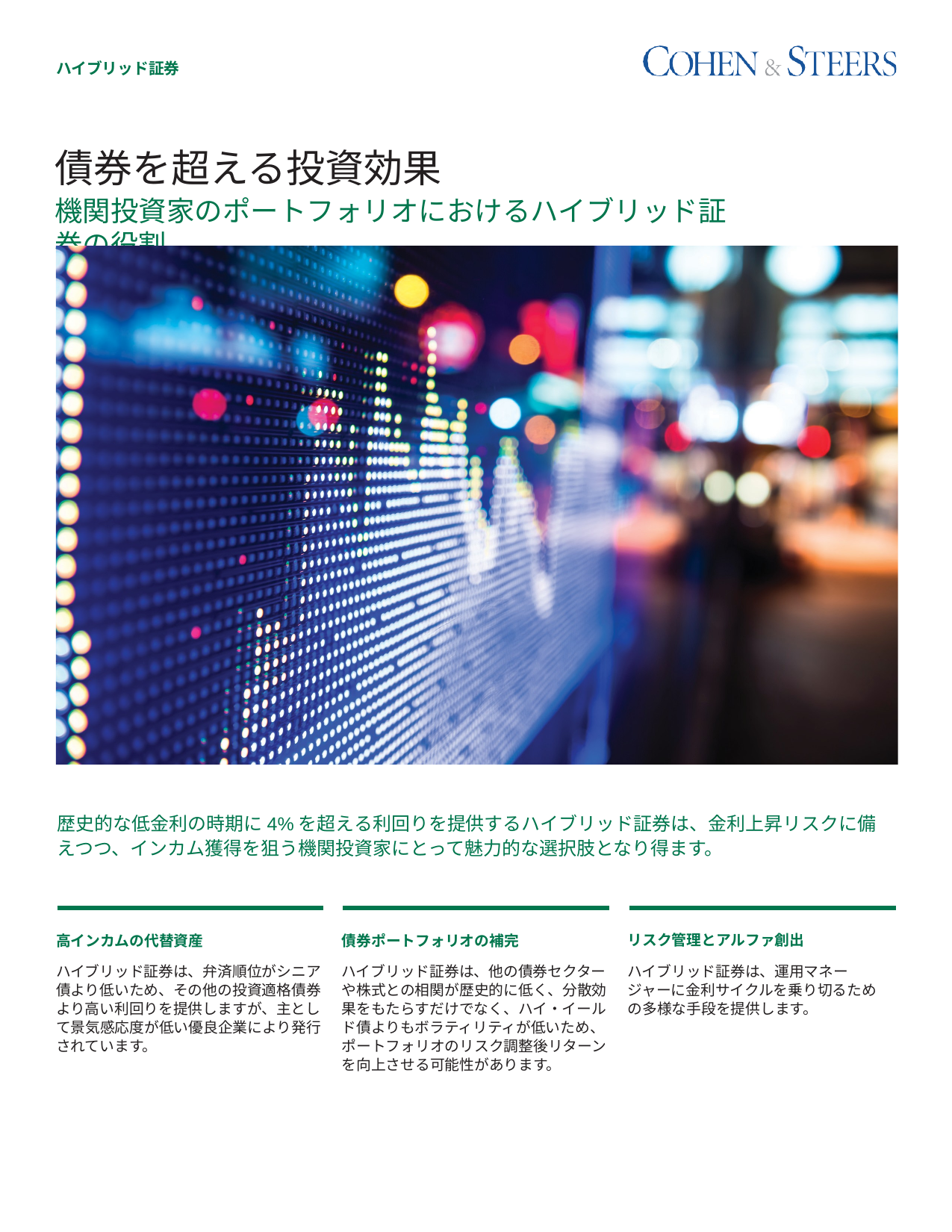

ハイブリッド証券

# 債券を超える投資効果
機関投資家のポートフォリオにおけるハイブリッド証券の役割

歴史的な低金利の時期に4%を超える利回りを提供するハイブリッド証券は、金利上昇リスクに備えつつ、インカム獲得を狙う機関投資家にとって魅力的な選択肢となり得ます。

リスク管理とアルファ創出
債券ポートフォリオの補完
高インカムの代替資産
ハイブリッド証券は、運用マネージャーに金利サイクルを乗り切るための多様な手段を提供します。
ハイブリッド証券は、他の債券セクターや株式との相関が歴史的に低く、分散効果をもたらすだけでなく、ハイ・イールド債よりもボラティリティが低いため、ポートフォリオのリスク調整後リターンを向上させる可能性があります。
ハイブリッド証券は、弁済順位がシニア債より低いため、その他の投資適格債券より高い利回りを提供しますが、主として景気感応度が低い優良企業により発行されています。